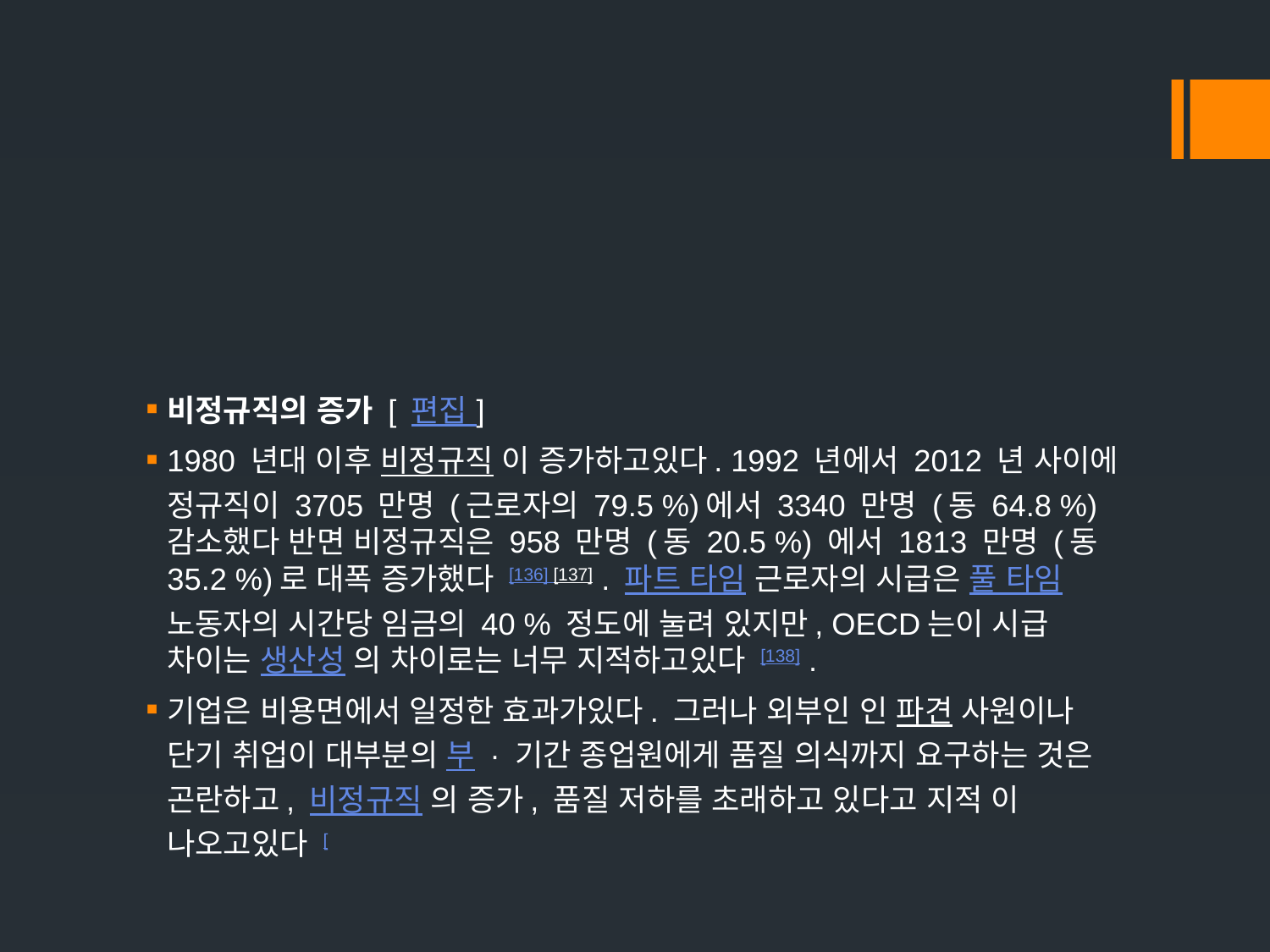

#
비정규직의 증가 [ 편집 ]
1980 년대 이후 비정규직 이 증가하고있다. 1992 년에서 2012 년 사이에 정규직이 3705 만명 (근로자의 79.5 %)에서 3340 만명 (동 64.8 %) 감소했다 반면 비정규직은 958 만명 (동 20.5 %) 에서 1813 만명 (동 35.2 %)로 대폭 증가했다 [136] [137] . 파트 타임 근로자의 시급은 풀 타임 노동자의 시간당 임금의 40 % 정도에 눌려 있지만, OECD는이 시급 차이는 생산성 의 차이로는 너무 지적하고있다 [138] .
기업은 비용면에서 일정한 효과가있다. 그러나 외부인 인 파견 사원이나 단기 취업이 대부분의 부 · 기간 종업원에게 품질 의식까지 요구하는 것은 곤란하고, 비정규직 의 증가, 품질 저하를 초래하고 있다고 지적 이 나오고있다 [